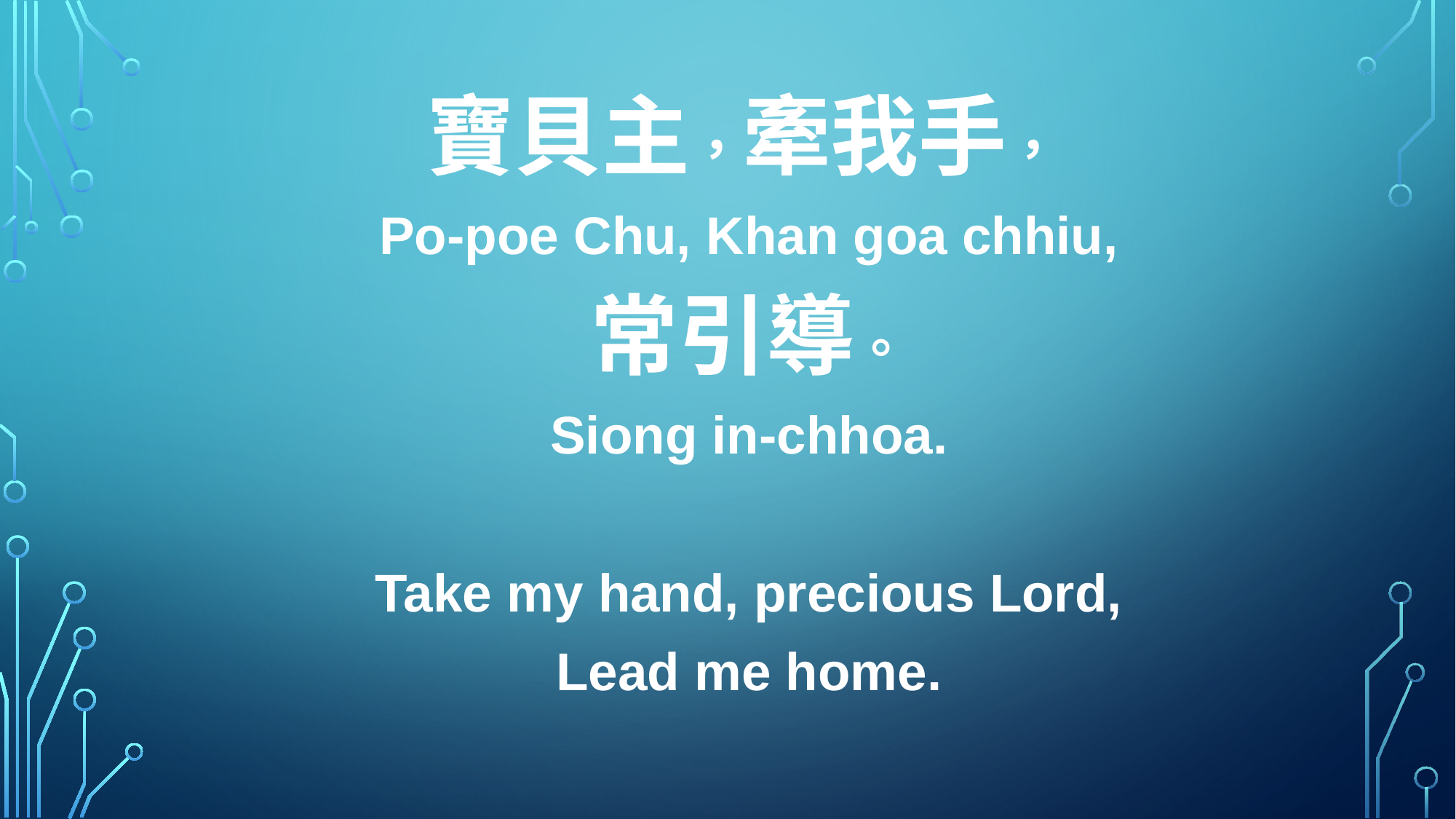

寶貝主，牽我手，
Po-poe Chu, Khan goa chhiu,
常引導。
Siong in-chhoa.

Take my hand, precious Lord,
Lead me home.